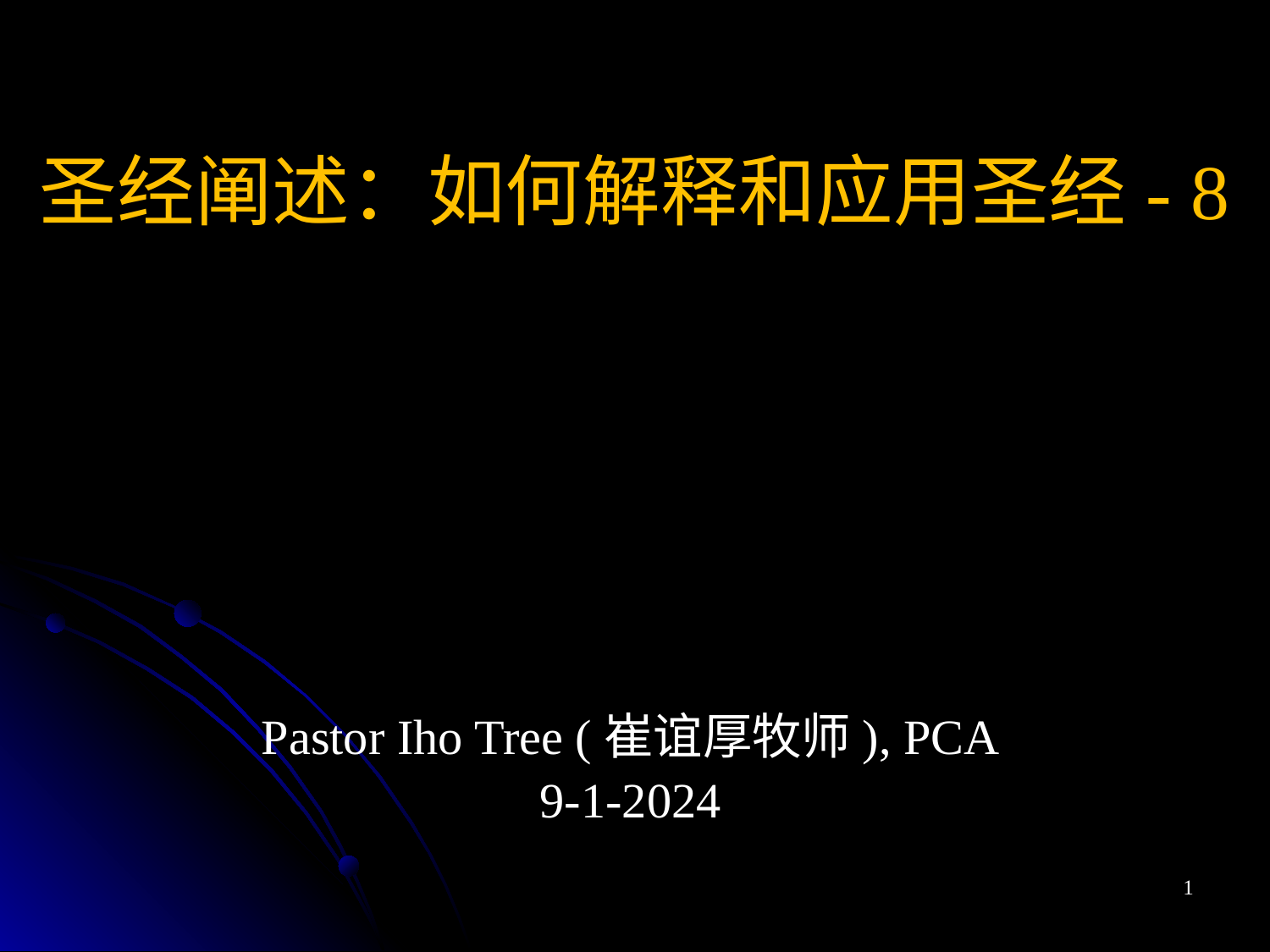

# 圣经阐述：如何解释和应用圣经- 8
Pastor Iho Tree (崔谊厚牧师), PCA
9-1-2024
1